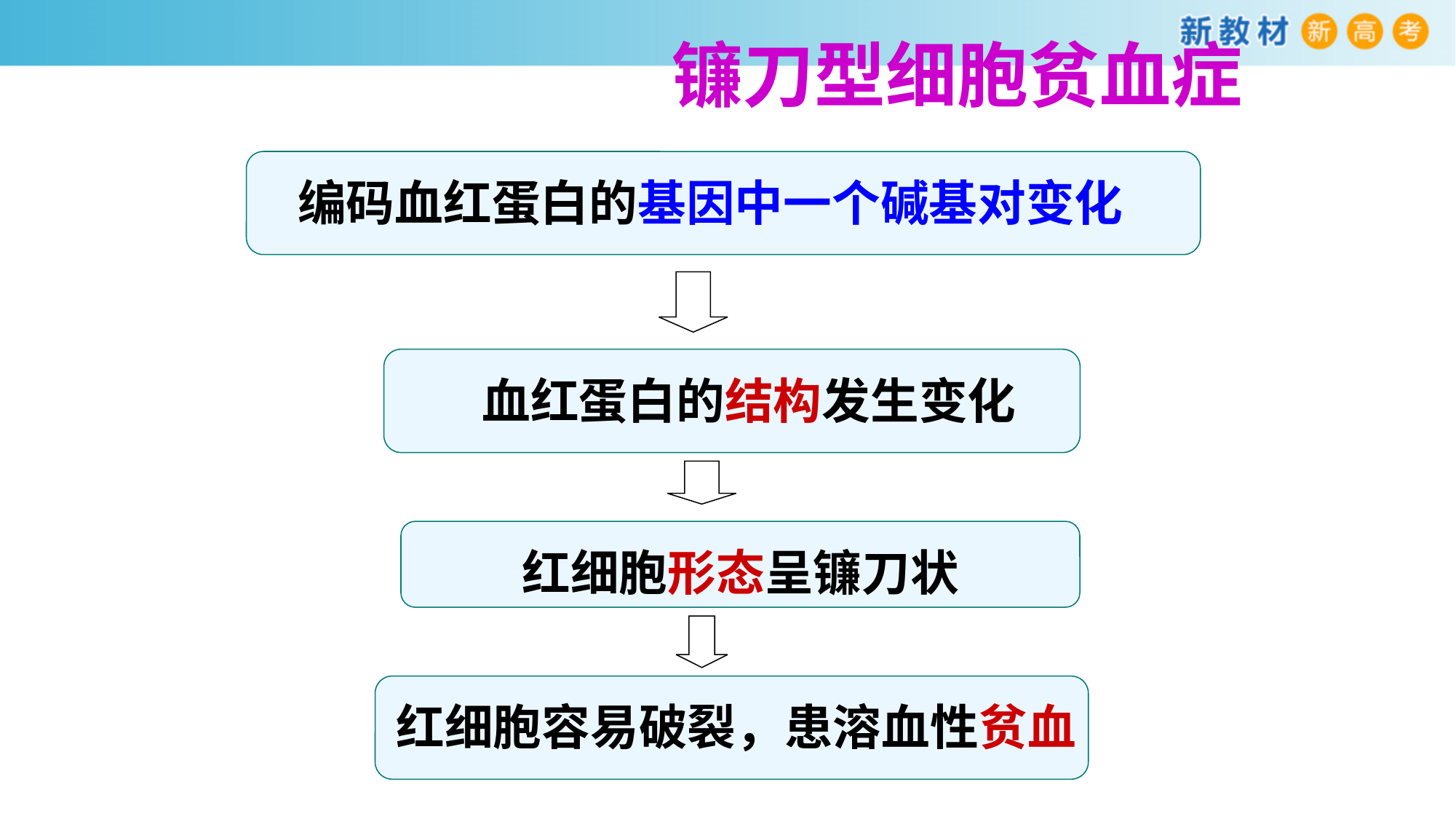

镰刀型细胞贫血症

编码血红蛋白的基因中一个碱基对变化

血红蛋白的结构发生变化

红细胞形态呈镰刀状

红细胞容易破裂，患溶血性贫血